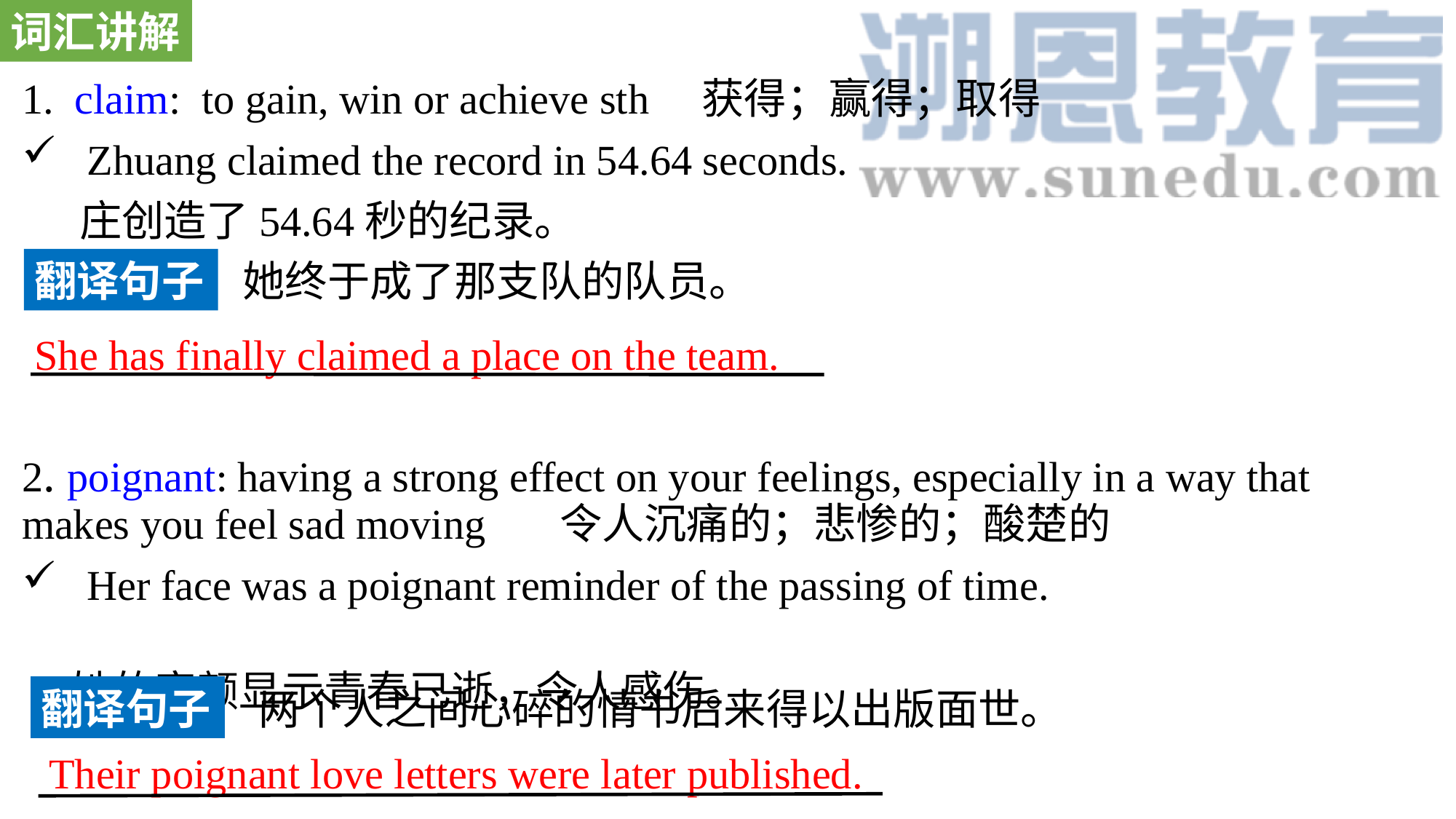

词汇讲解
1.  claim:  to gain, win or achieve sth    获得；赢得；取得
 Zhuang claimed the record in 54.64 seconds.
     庄创造了54.64秒的纪录。

2. poignant: having a strong effect on your feelings, especially in a way that makes you feel sad moving      令人沉痛的；悲惨的；酸楚的
 Her face was a poignant reminder of the passing of time.
    她的容颜显示青春已逝，令人感伤。
翻译句子
她终于成了那支队的队员。
She has finally claimed a place on the team.
翻译句子
两个人之间心碎的情书后来得以出版面世。
Their poignant love letters were later published.